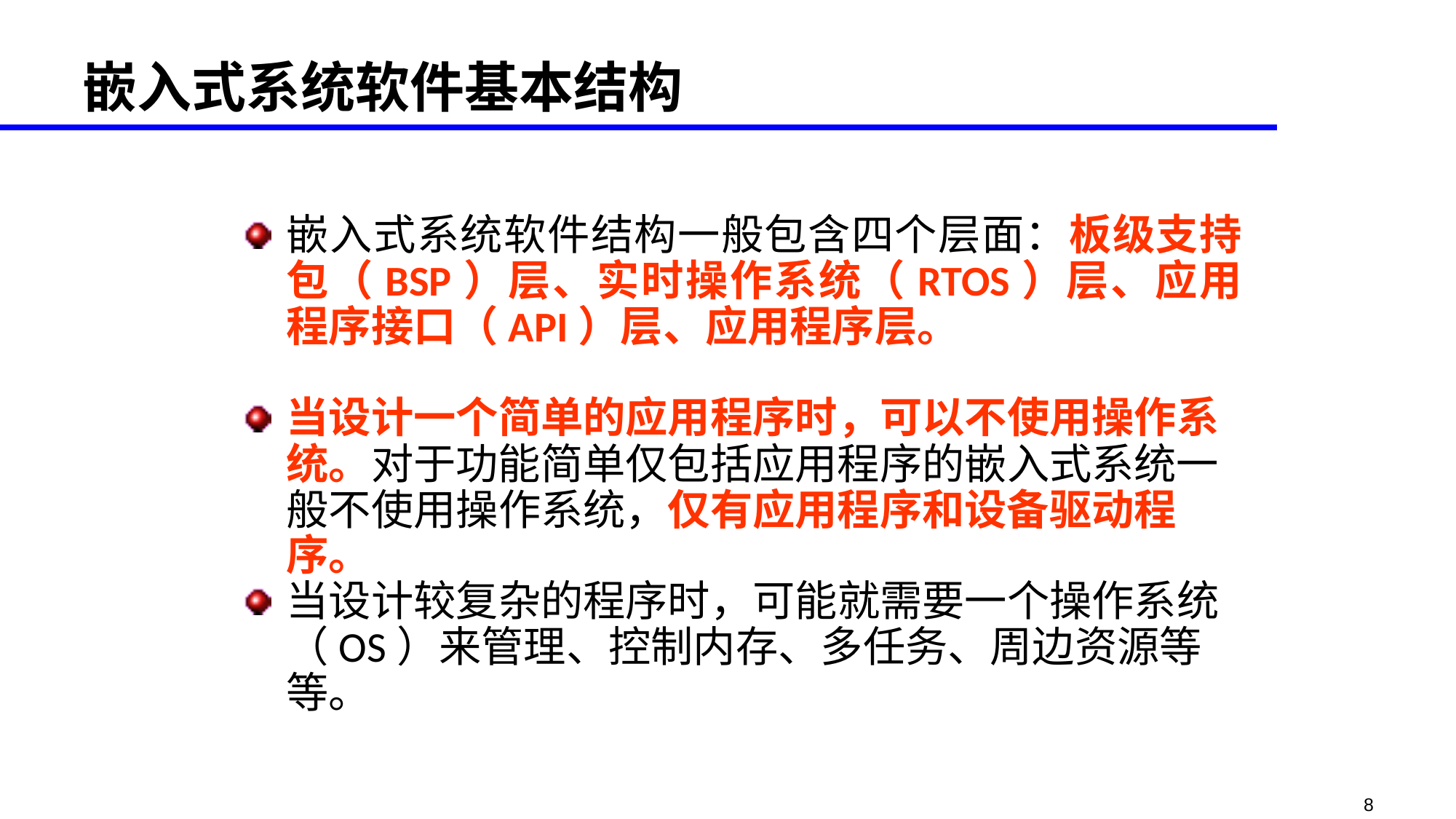

嵌入式系统软件基本结构
嵌入式系统软件结构一般包含四个层面：板级支持包（BSP）层、实时操作系统（RTOS）层、应用程序接口（API）层、应用程序层。

当设计一个简单的应用程序时，可以不使用操作系统。对于功能简单仅包括应用程序的嵌入式系统一般不使用操作系统，仅有应用程序和设备驱动程序。
当设计较复杂的程序时，可能就需要一个操作系统（OS）来管理、控制内存、多任务、周边资源等等。

8